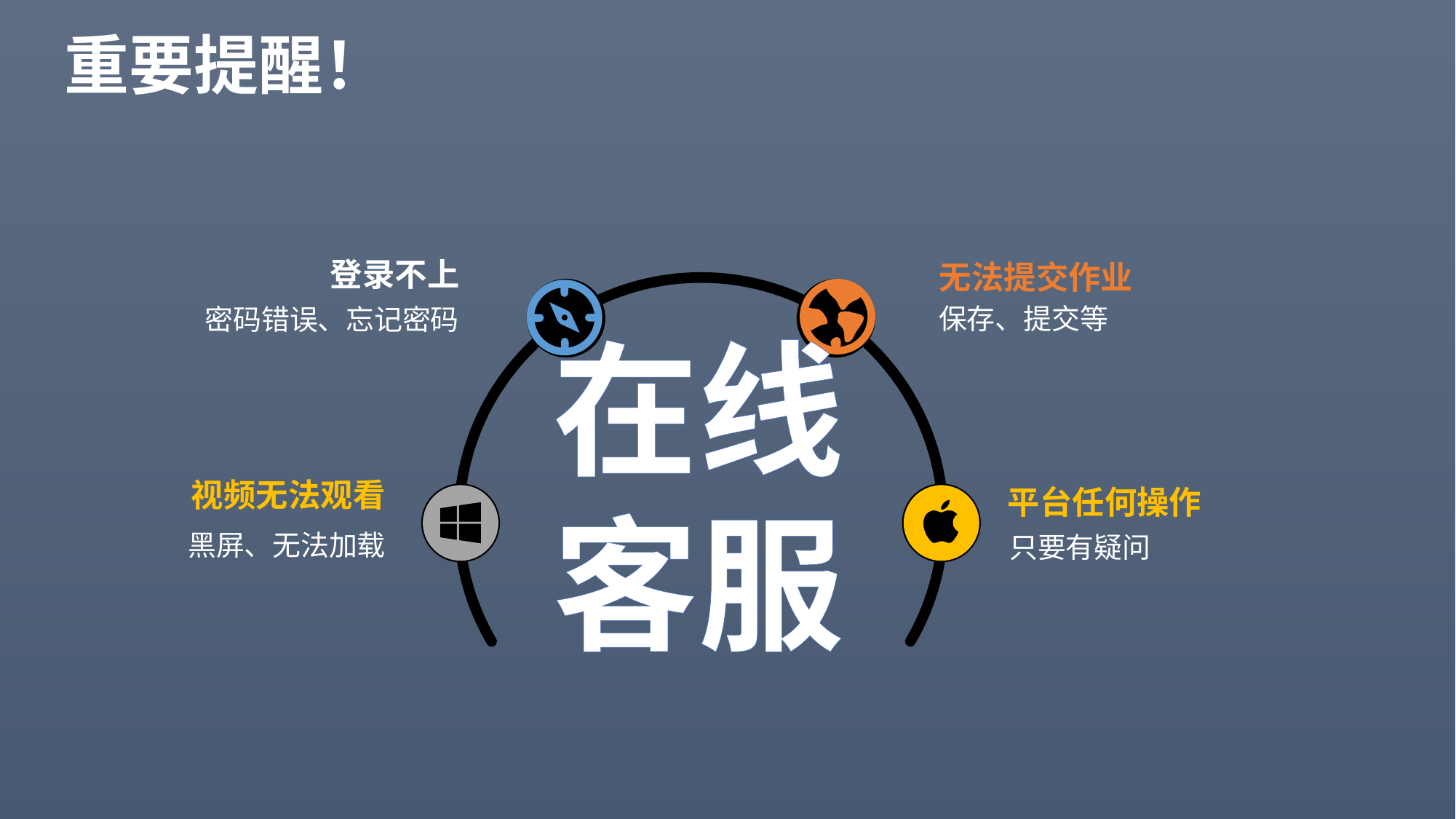

重要提醒！
登录不上
密码错误、忘记密码
无法提交作业
保存、提交等
视频无法观看
黑屏、无法加载
平台任何操作
只要有疑问

在线
客服